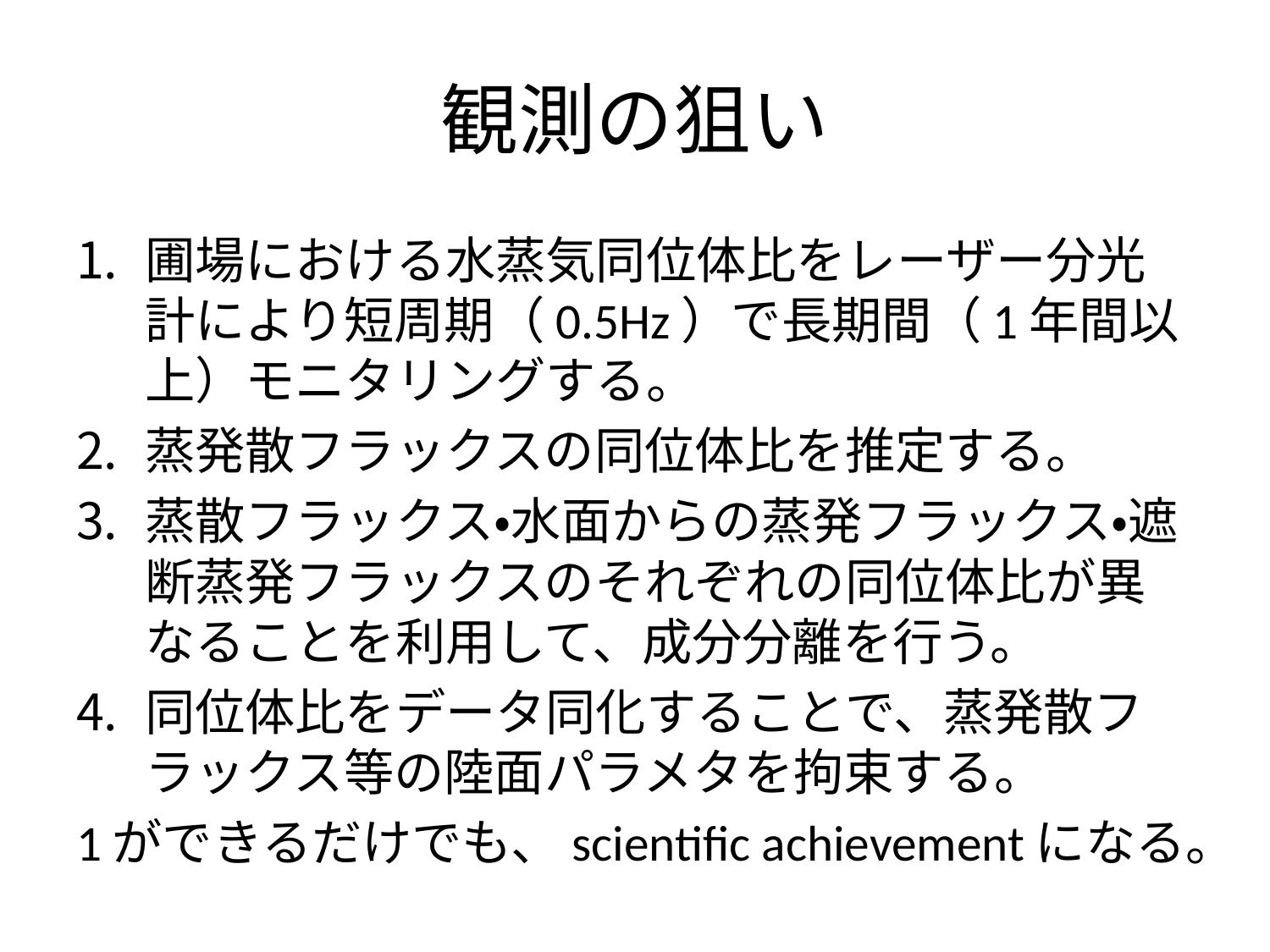

# 観測の狙い
圃場における水蒸気同位体比をレーザー分光計により短周期（0.5Hz）で長期間（1年間以上）モニタリングする。
蒸発散フラックスの同位体比を推定する。
蒸散フラックス・水面からの蒸発フラックス・遮断蒸発フラックスのそれぞれの同位体比が異なることを利用して、成分分離を行う。
同位体比をデータ同化することで、蒸発散フラックス等の陸面パラメタを拘束する。
1ができるだけでも、scientific achievementになる。